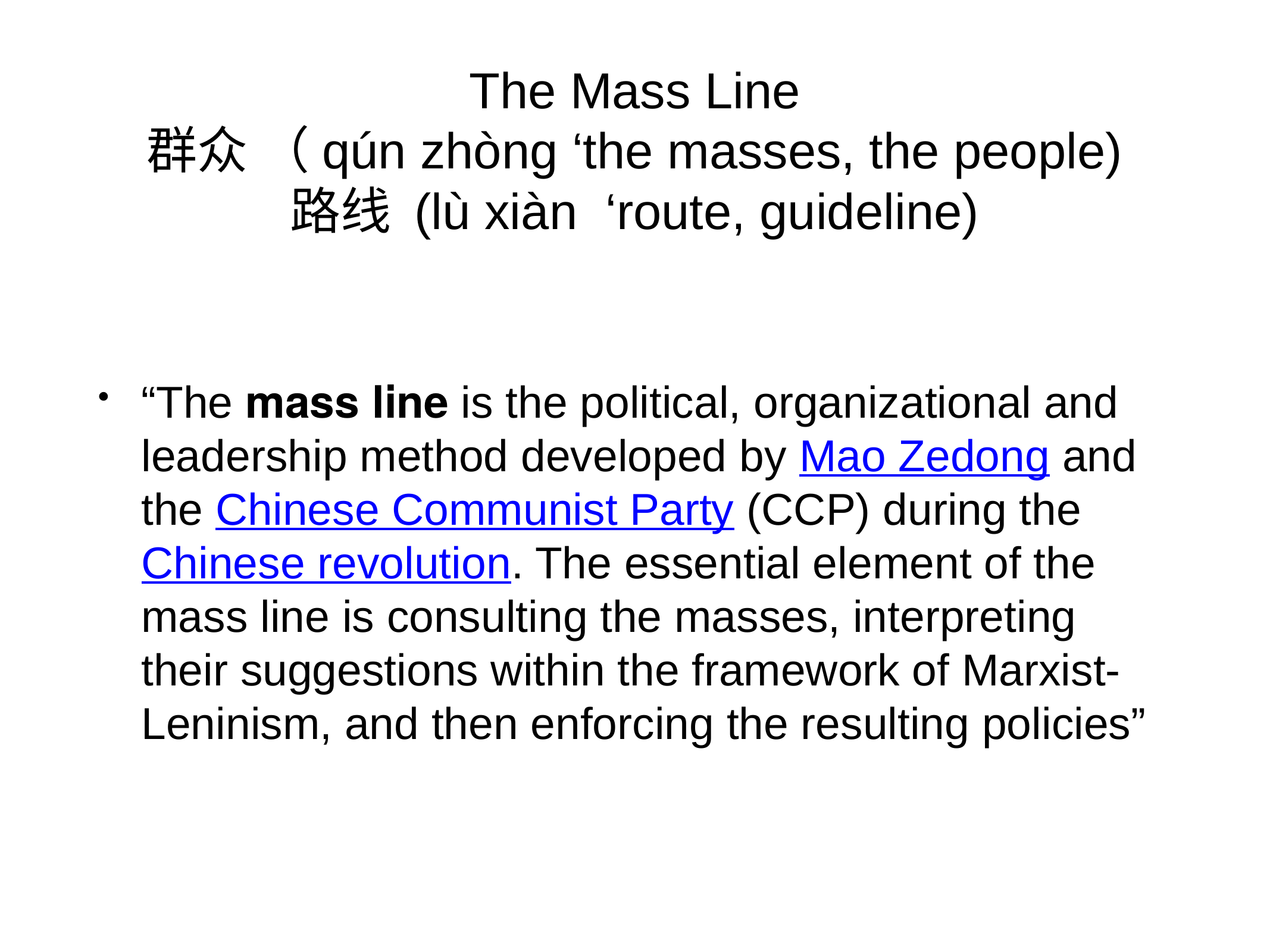

# The Mass Line
群众 （qún zhòng ‘the masses, the people)
路线 (lù xiàn  ‘route, guideline)
“The mass line is the political, organizational and leadership method developed by Mao Zedong and the Chinese Communist Party (CCP) during the Chinese revolution. The essential element of the mass line is consulting the masses, interpreting their suggestions within the framework of Marxist-Leninism, and then enforcing the resulting policies”